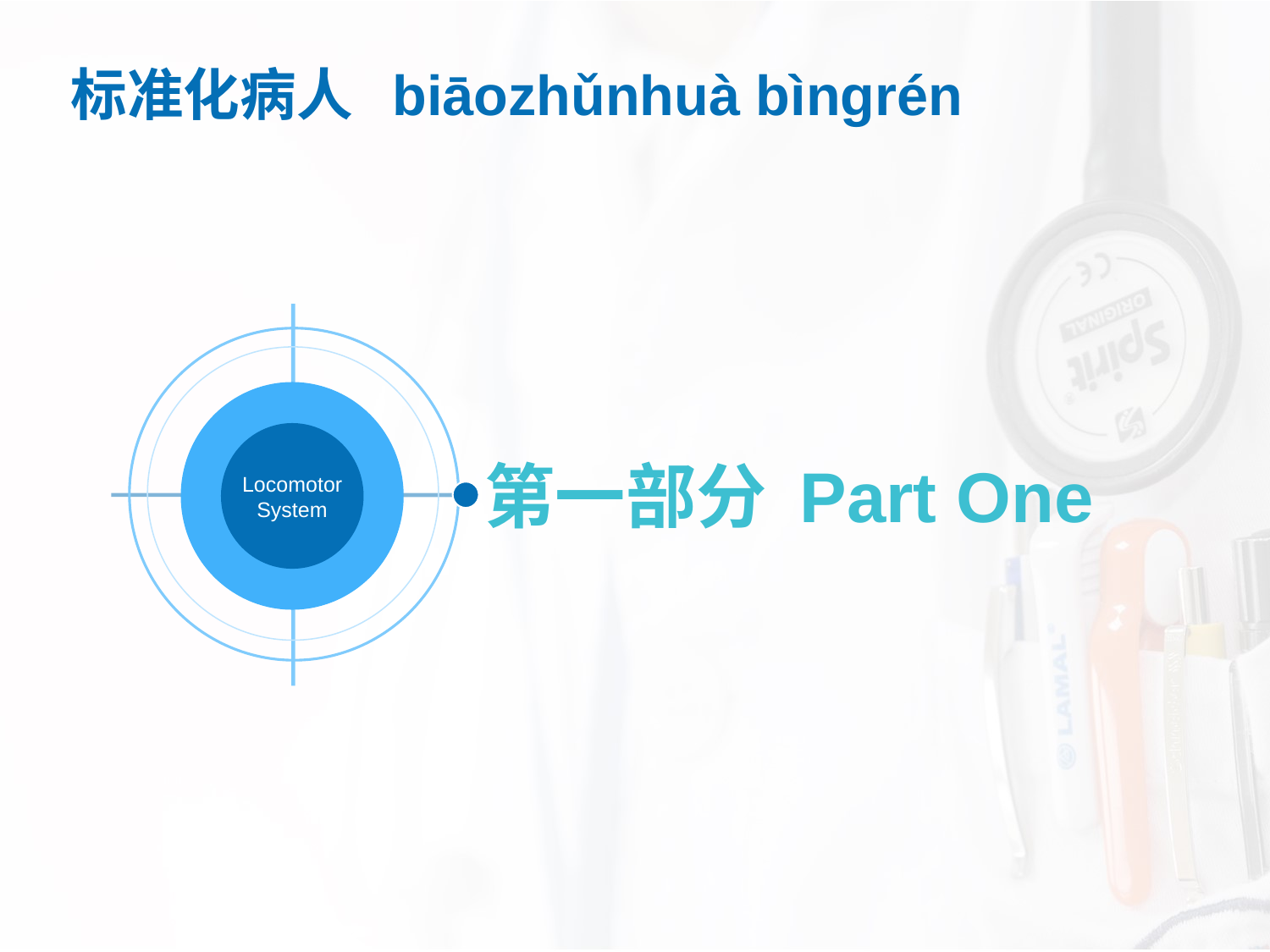

标准化病人  biāozhǔnhuà bìngrén

Locomotor System

第一部分 Part One